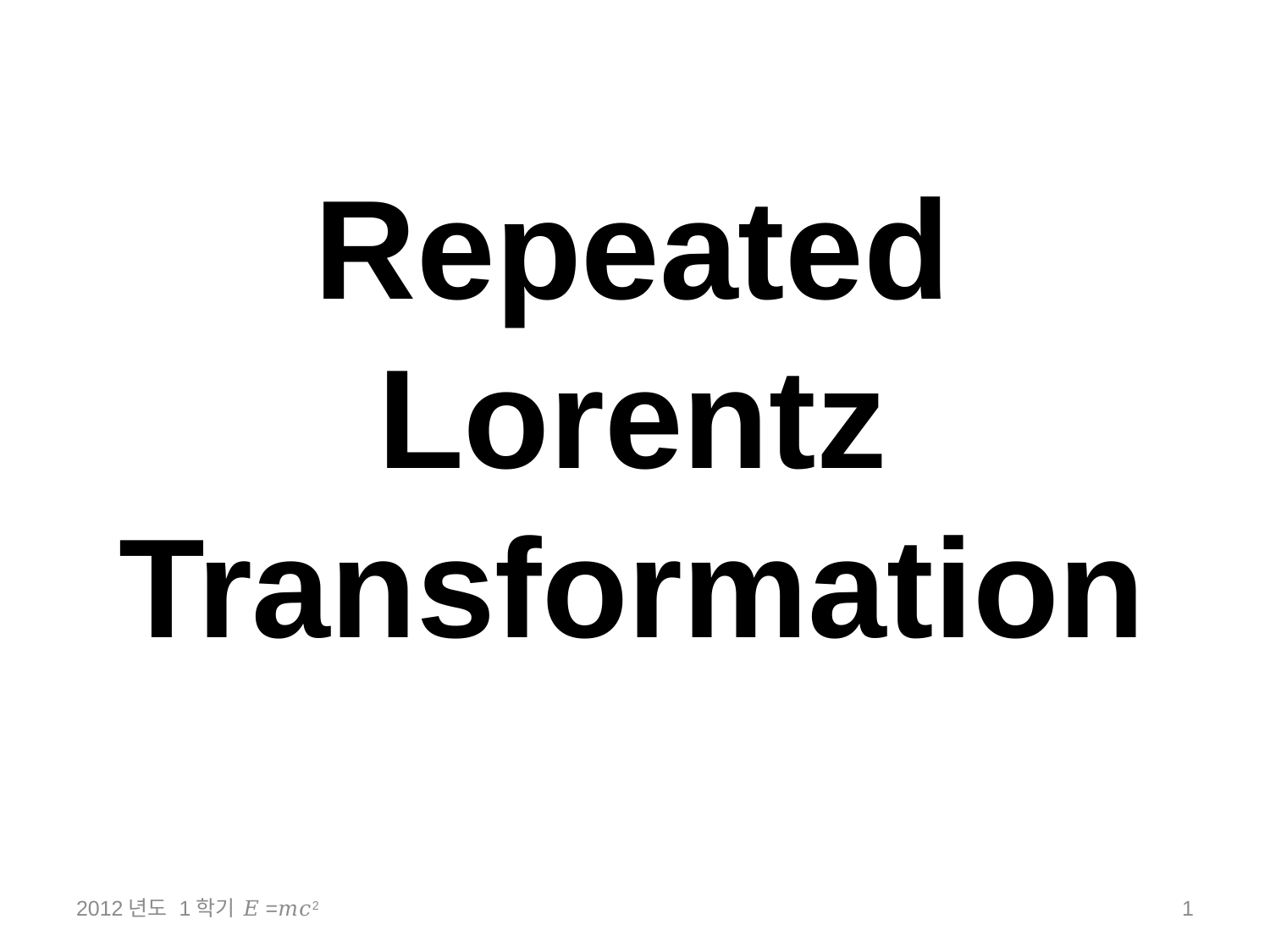

# Repeated Lorentz Transformation
2012년도 1학기 𝐸=𝑚𝑐2
1